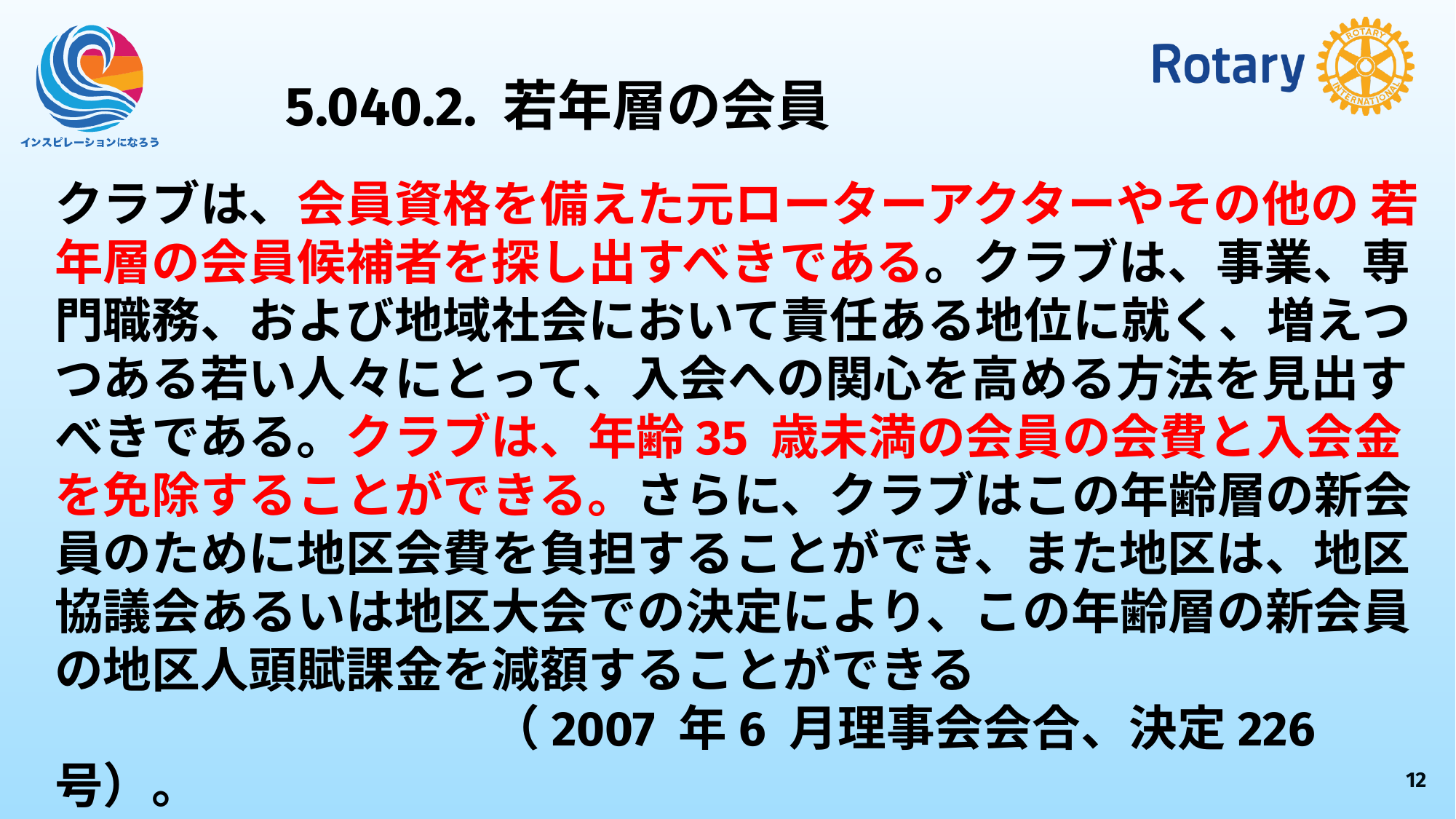

5.040.2. 若年層の会員

クラブは、会員資格を備えた元ローターアクターやその他の 若年層の会員候補者を探し出すべきである。クラブは、事業、専門職務、および地域社会において責任ある地位に就く、増えつつある若い人々にとって、入会への関心を高める方法を見出すべきである。クラブは、年齢35 歳未満の会員の会費と入会金を免除することができる。さらに、クラブはこの年齢層の新会員のために地区会費を負担することができ、また地区は、地区協議会あるいは地区大会での決定により、この年齢層の新会員の地区人頭賦課金を減額することができる
　　　　　　　　　（2007 年6 月理事会会合、決定226 号）。
12